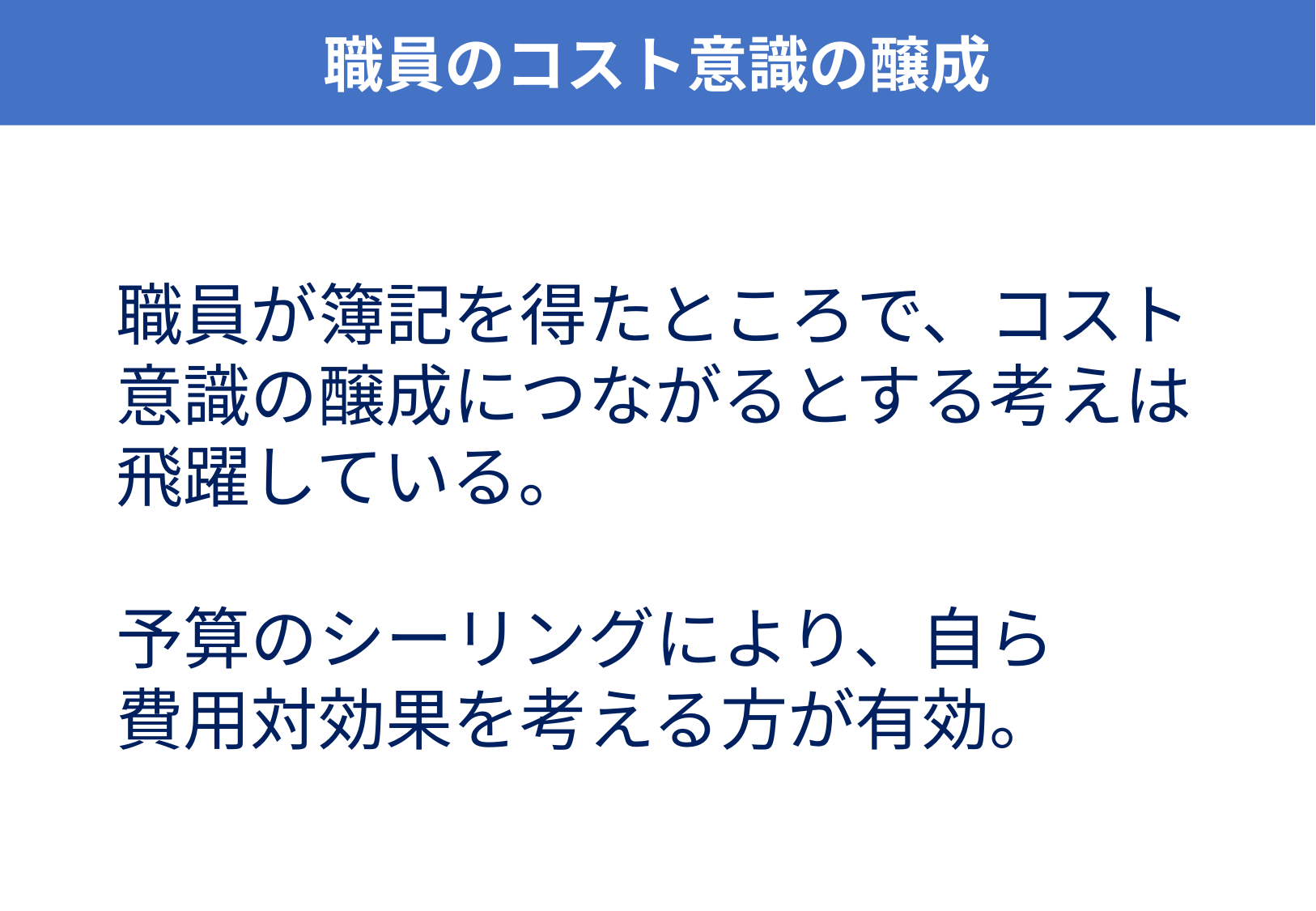

職員のコスト意識の醸成
職員が簿記を得たところで、コスト意識の醸成につながるとする考えは飛躍している。

予算のシーリングにより、自ら
費用対効果を考える方が有効。